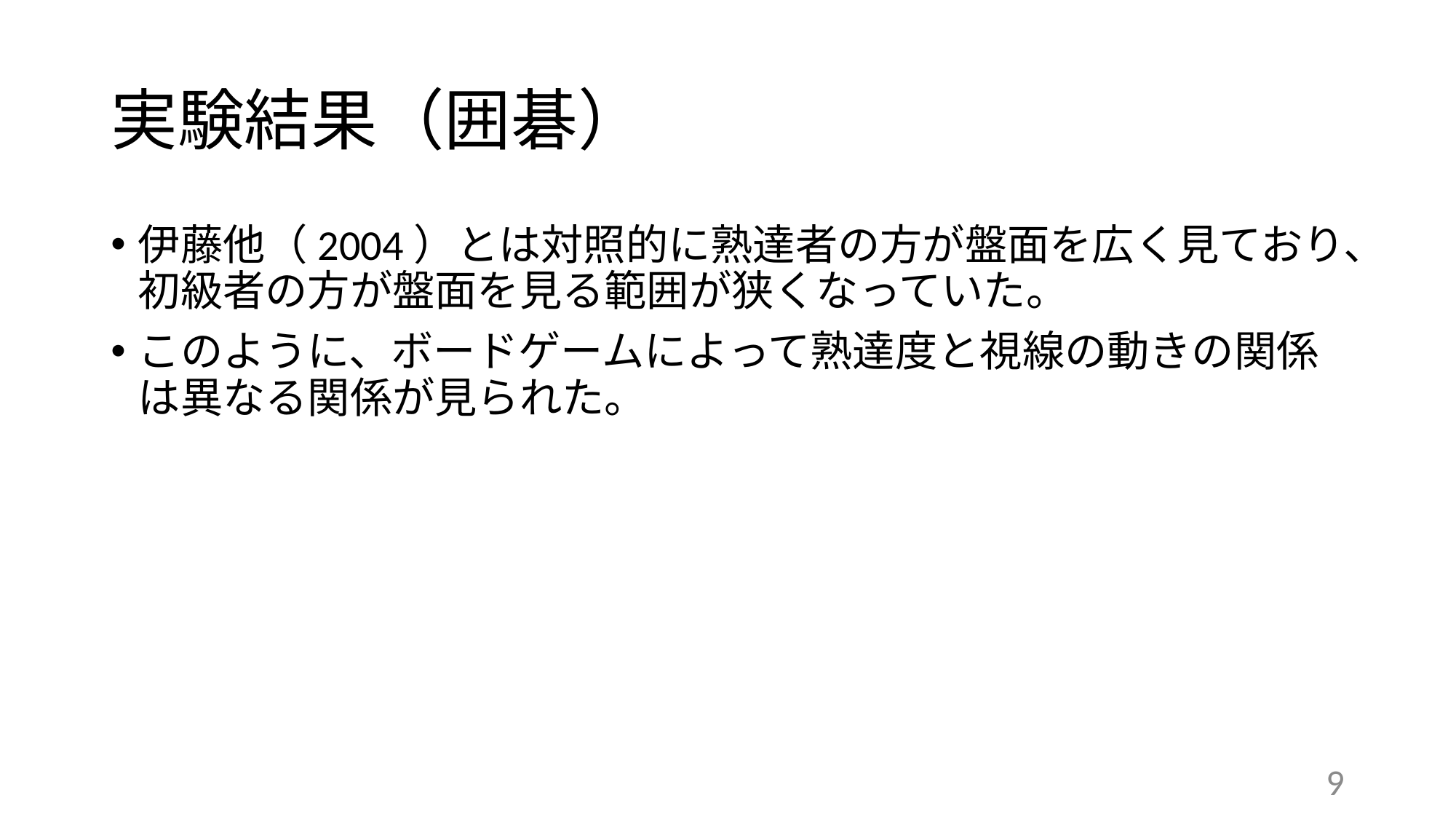

# 実験結果（囲碁）
伊藤他（2004）とは対照的に熟達者の方が盤面を広く見ており、初級者の方が盤面を見る範囲が狭くなっていた。
このように、ボードゲームによって熟達度と視線の動きの関係は異なる関係が見られた。

9